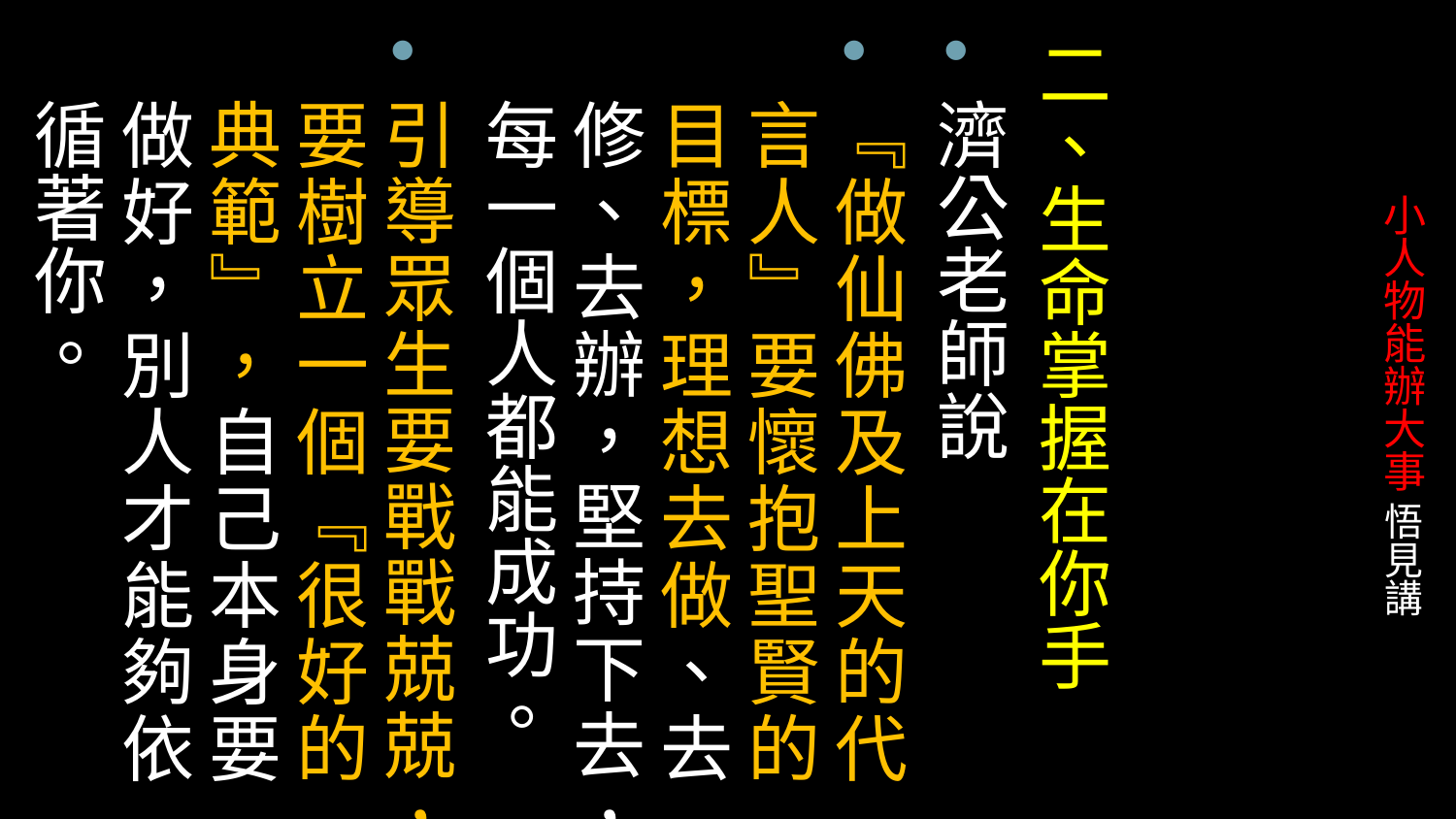

二、生命掌握在你手
濟公老師說
『做仙佛及上天的代言人』要懷抱聖賢的目標，理想去做、去修、去辦，堅持下去，每一個人都能成功。
引導眾生要戰戰兢兢，要樹立一個『很好的典範』，自己本身要做好，別人才能夠依循著你。
# 小人物能辦大事 悟見講